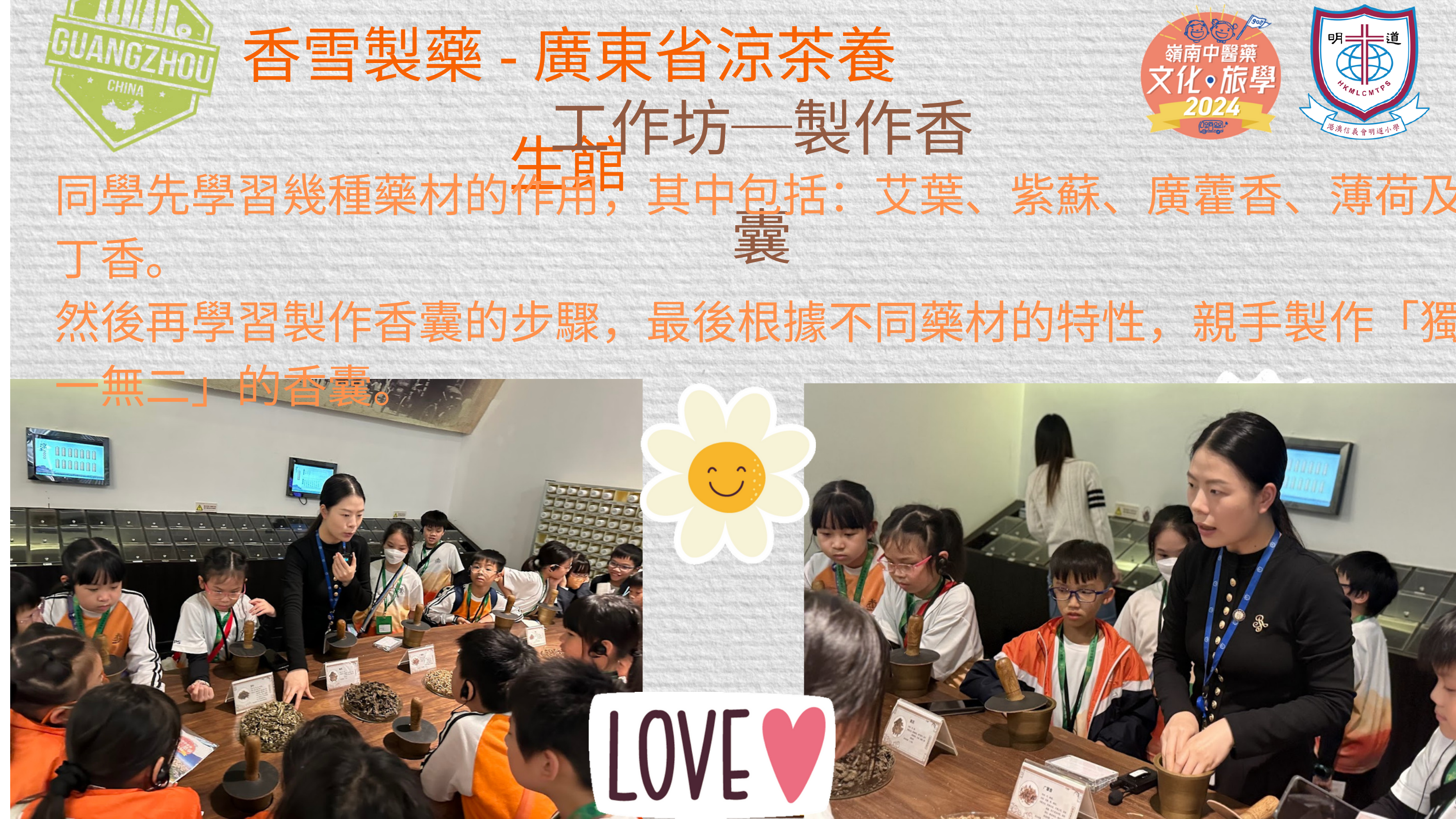

香雪製藥-廣東省涼茶養生館

工作坊─製作香囊
同學先學習幾種藥材的作用，其中包括：艾葉、紫蘇、廣藿香、薄荷及丁香。
然後再學習製作香囊的步驟，最後根據不同藥材的特性，親手製作「獨一無二」的香囊。